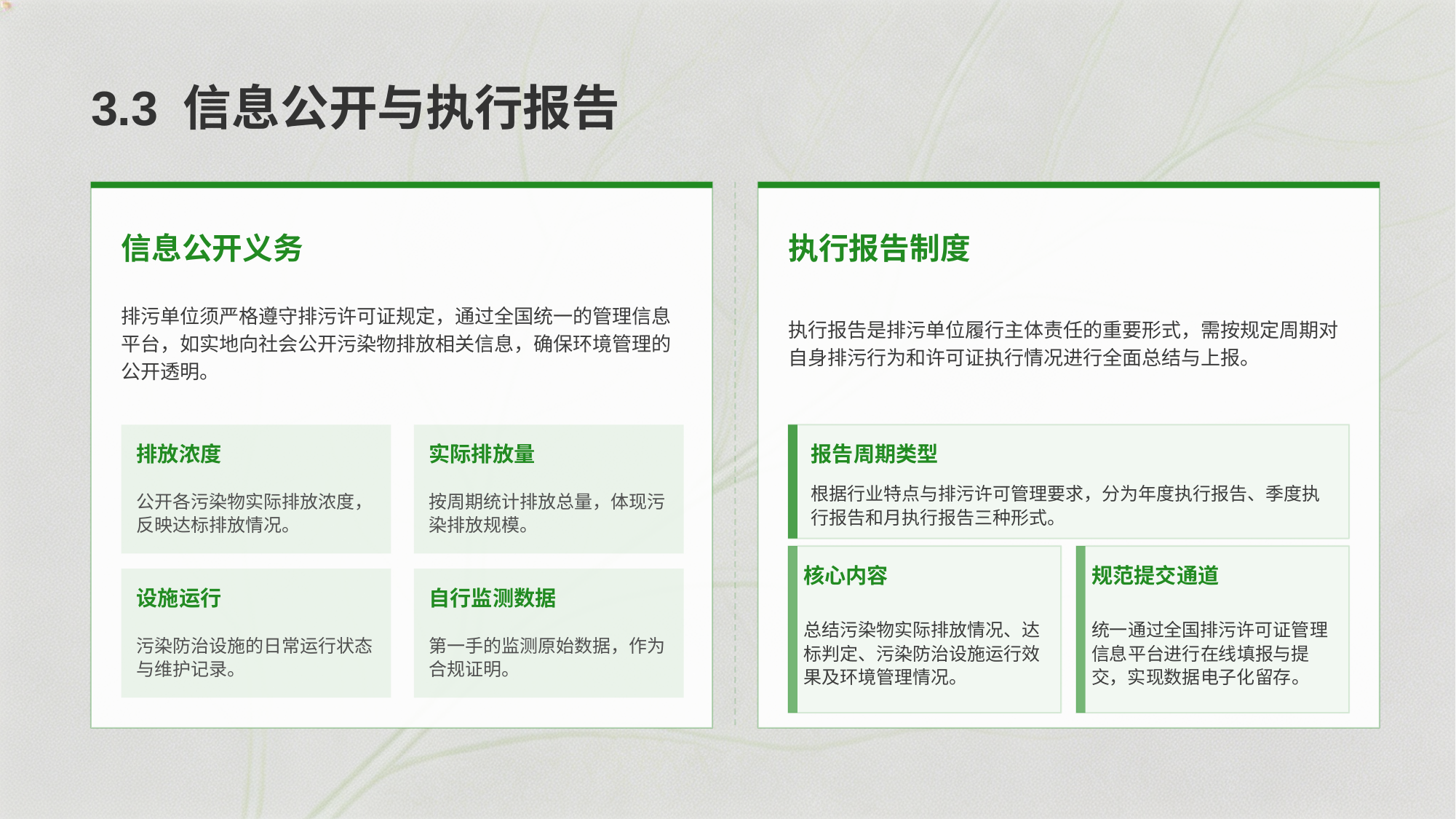

3.3 信息公开与执行报告

信息公开义务
执行报告制度
排污单位须严格遵守排污许可证规定，通过全国统一的管理信息平台，如实地向社会公开污染物排放相关信息，确保环境管理的公开透明。
执行报告是排污单位履行主体责任的重要形式，需按规定周期对自身排污行为和许可证执行情况进行全面总结与上报。

排放浓度
实际排放量
报告周期类型
公开各污染物实际排放浓度，反映达标排放情况。
按周期统计排放总量，体现污染排放规模。
根据行业特点与排污许可管理要求，分为年度执行报告、季度执行报告和月执行报告三种形式。

核心内容
规范提交通道

设施运行
自行监测数据
总结污染物实际排放情况、达标判定、污染防治设施运行效果及环境管理情况。
统一通过全国排污许可证管理信息平台进行在线填报与提交，实现数据电子化留存。
污染防治设施的日常运行状态与维护记录。
第一手的监测原始数据，作为合规证明。